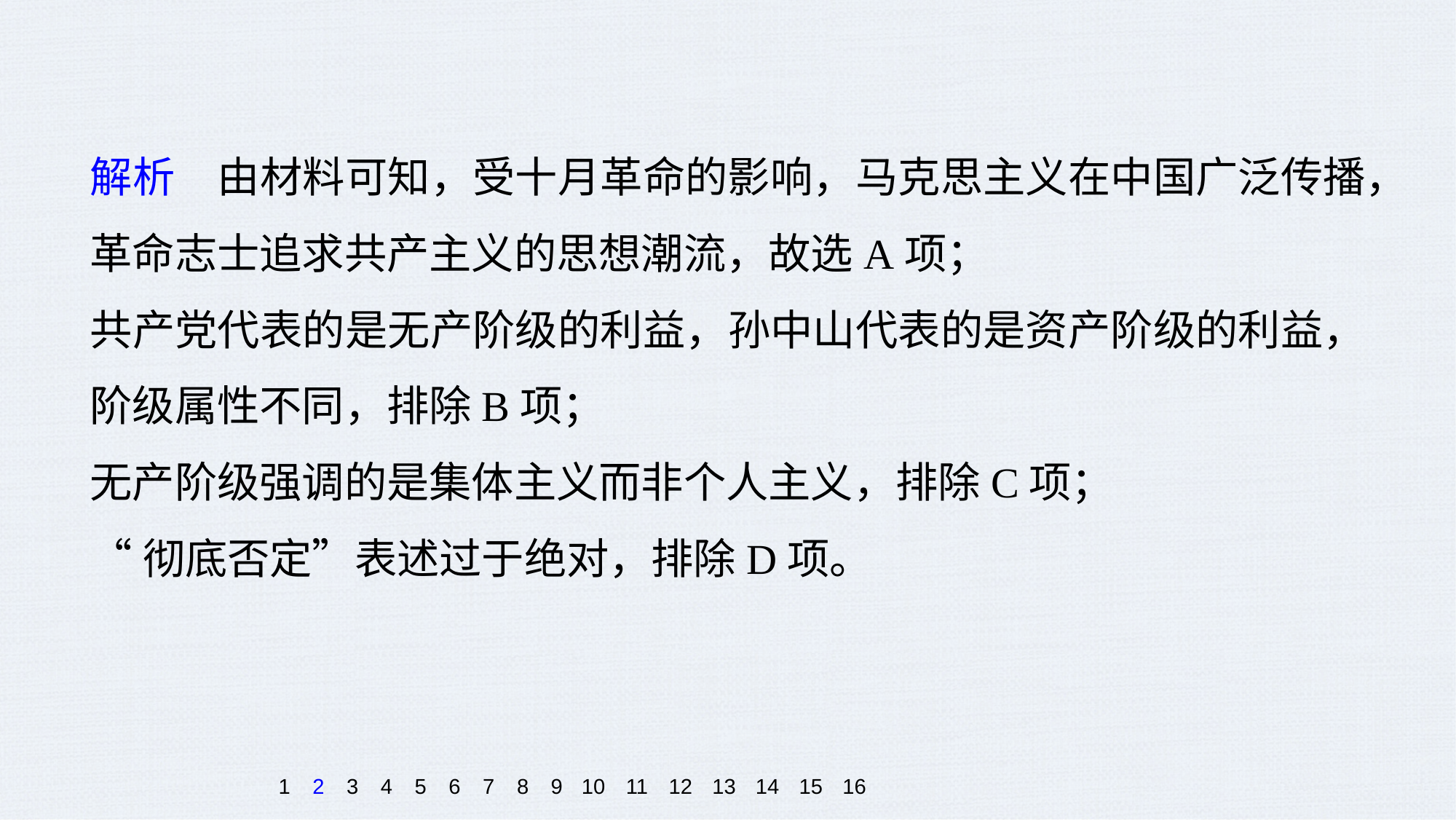

解析　由材料可知，受十月革命的影响，马克思主义在中国广泛传播，革命志士追求共产主义的思想潮流，故选A项；
共产党代表的是无产阶级的利益，孙中山代表的是资产阶级的利益，阶级属性不同，排除B项；
无产阶级强调的是集体主义而非个人主义，排除C项；
“彻底否定”表述过于绝对，排除D项。
1
2
3
4
5
6
7
8
9
10
11
12
13
14
15
16